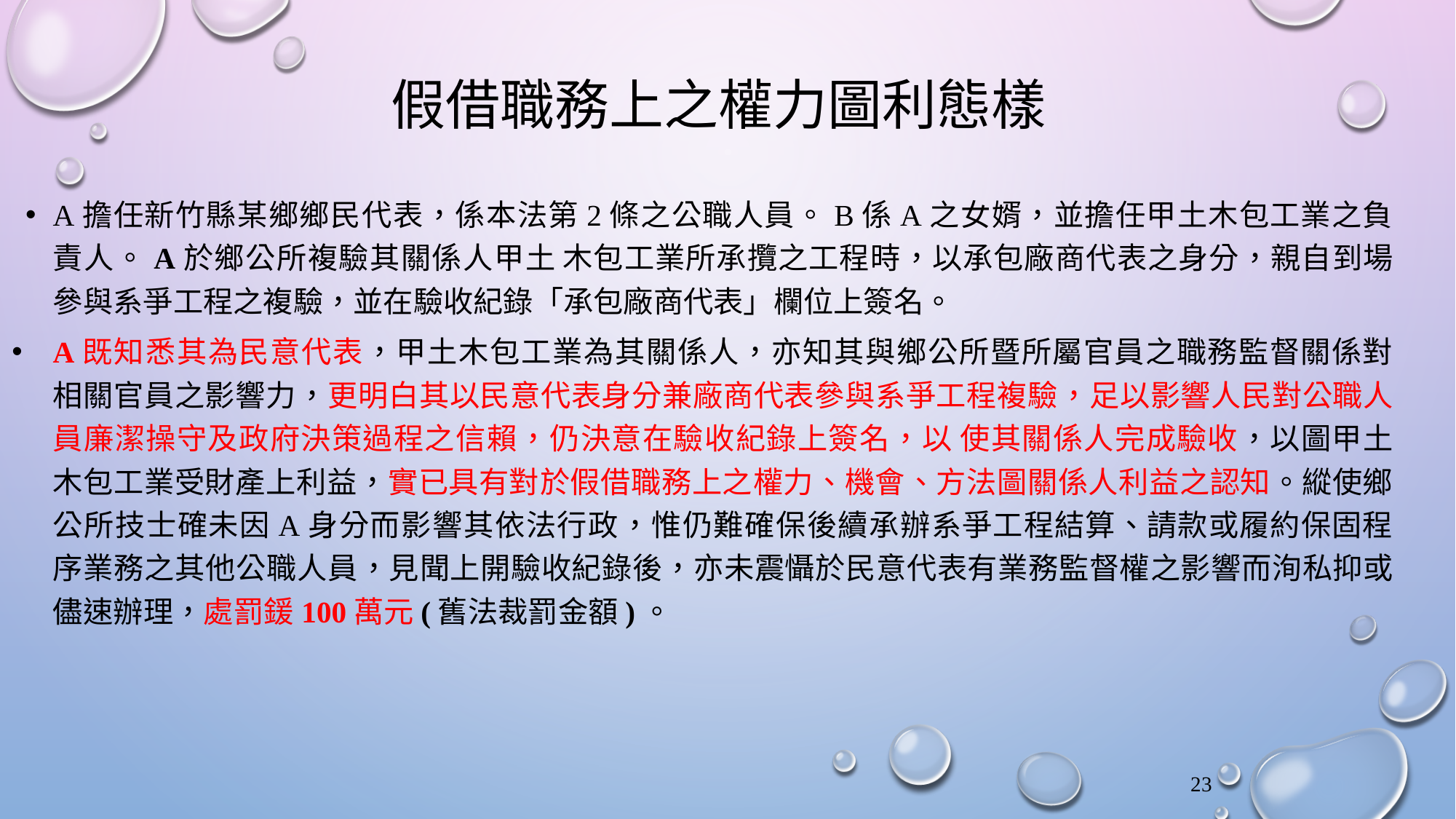

假借職務上之權力圖利態樣

A擔任新竹縣某鄉鄉民代表，係本法第2條之公職人員。B係A之女婿，並擔任甲土木包工業之負責人。A於鄉公所複驗其關係人甲土 木包工業所承攬之工程時，以承包廠商代表之身分，親自到場參與系爭工程之複驗，並在驗收紀錄「承包廠商代表」欄位上簽名。
A既知悉其為民意代表，甲土木包工業為其關係人，亦知其與鄉公所暨所屬官員之職務監督關係對相關官員之影響力，更明白其以民意代表身分兼廠商代表參與系爭工程複驗，足以影響人民對公職人 員廉潔操守及政府決策過程之信賴，仍決意在驗收紀錄上簽名，以 使其關係人完成驗收，以圖甲土木包工業受財產上利益，實已具有對於假借職務上之權力、機會、方法圖關係人利益之認知。縱使鄉公所技士確未因A身分而影響其依法行政，惟仍難確保後續承辦系爭工程結算、請款或履約保固程序業務之其他公職人員，見聞上開驗收紀錄後，亦未震懾於民意代表有業務監督權之影響而洵私抑或 儘速辦理，處罰鍰100萬元(舊法裁罰金額)。

23